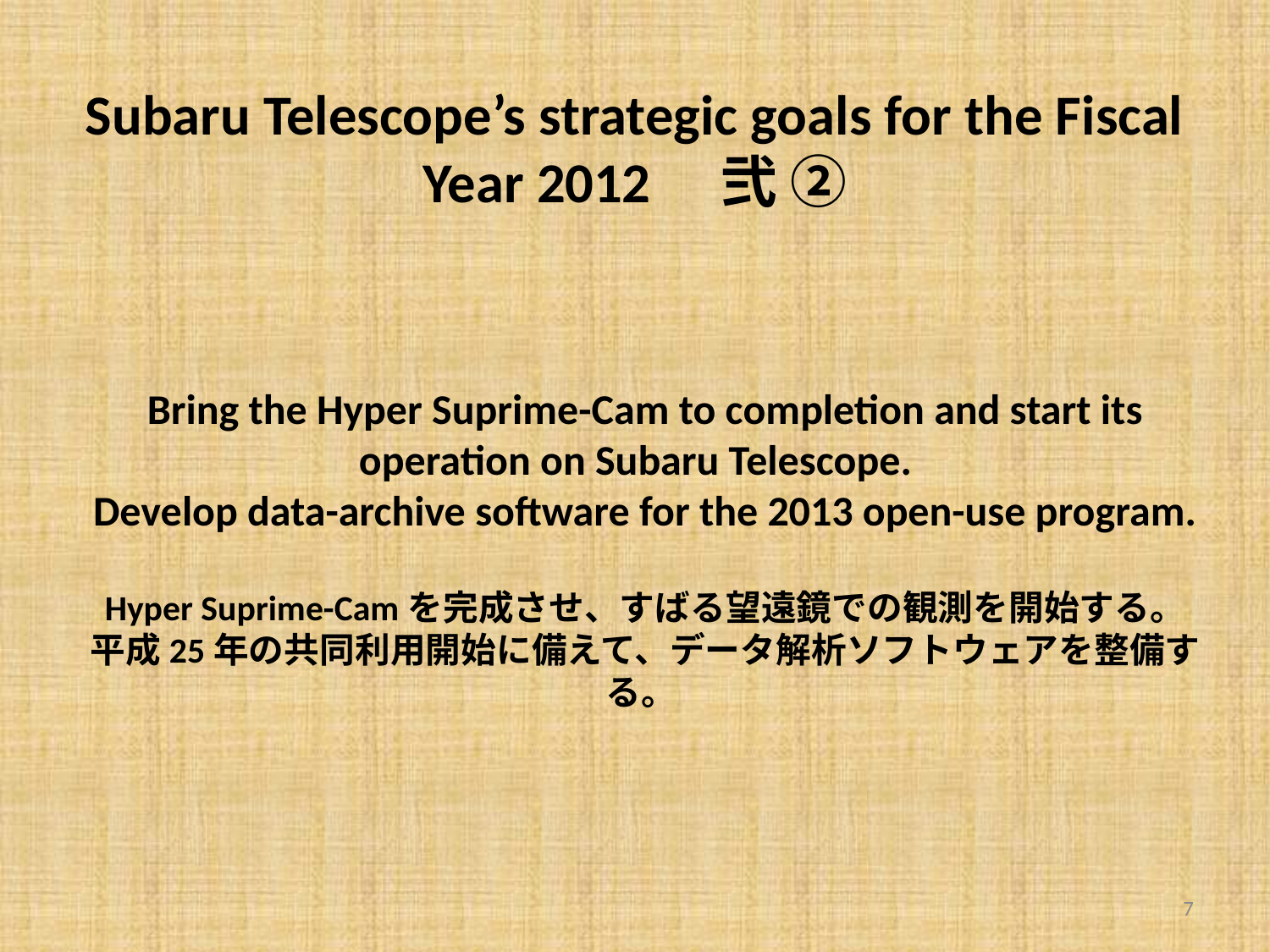

# Subaru Telescope’s strategic goals for the Fiscal Year 2012　弐 ②
Bring the Hyper Suprime-Cam to completion and start its operation on Subaru Telescope.
Develop data-archive software for the 2013 open-use program.

Hyper Suprime-Camを完成させ、すばる望遠鏡での観測を開始する。平成25年の共同利用開始に備えて、データ解析ソフトウェアを整備する。
7